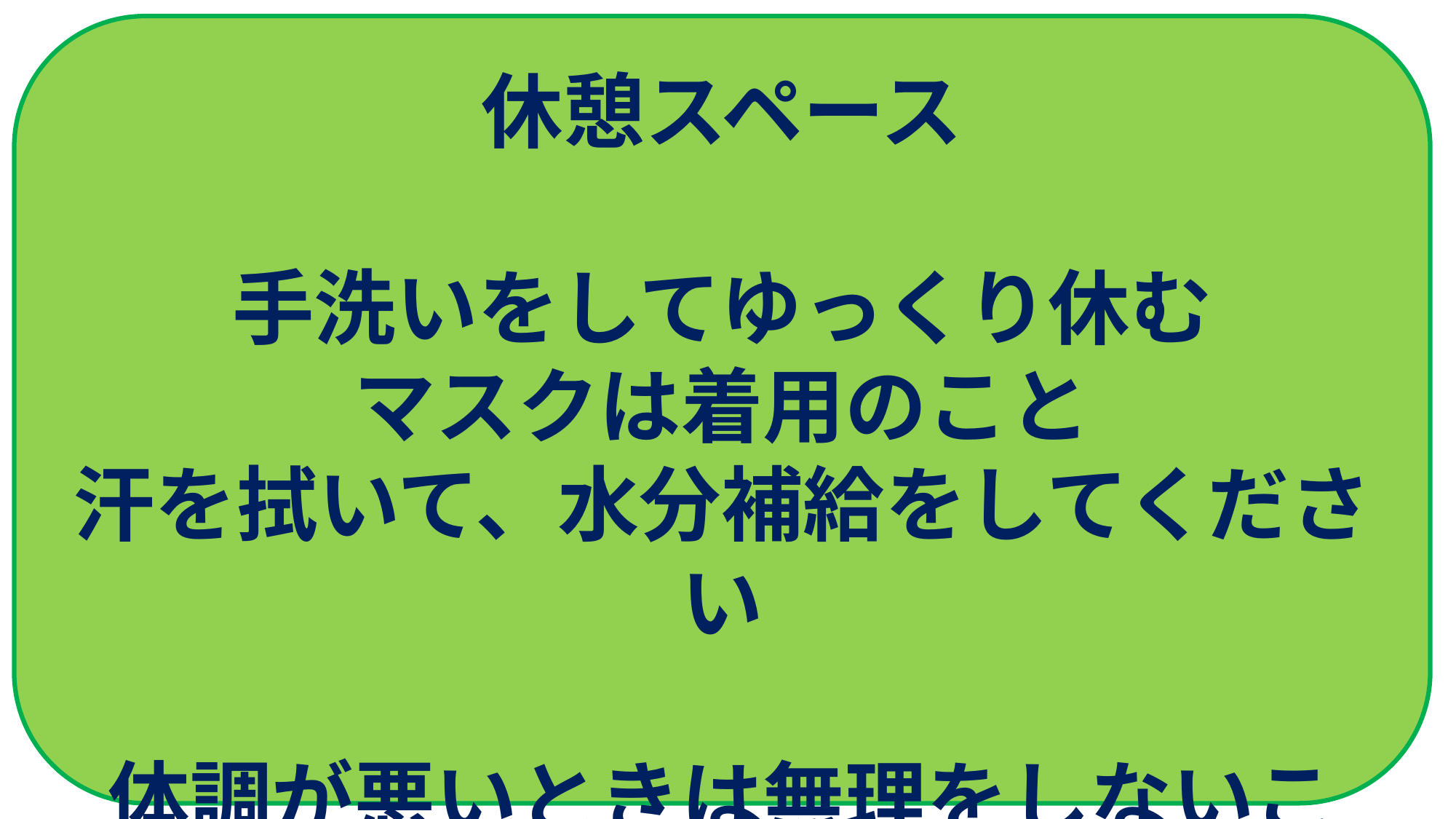

休憩スペース

手洗いをしてゆっくり休む
マスクは着用のこと
汗を拭いて、水分補給をしてください

体調が悪いときは無理をしないこと！